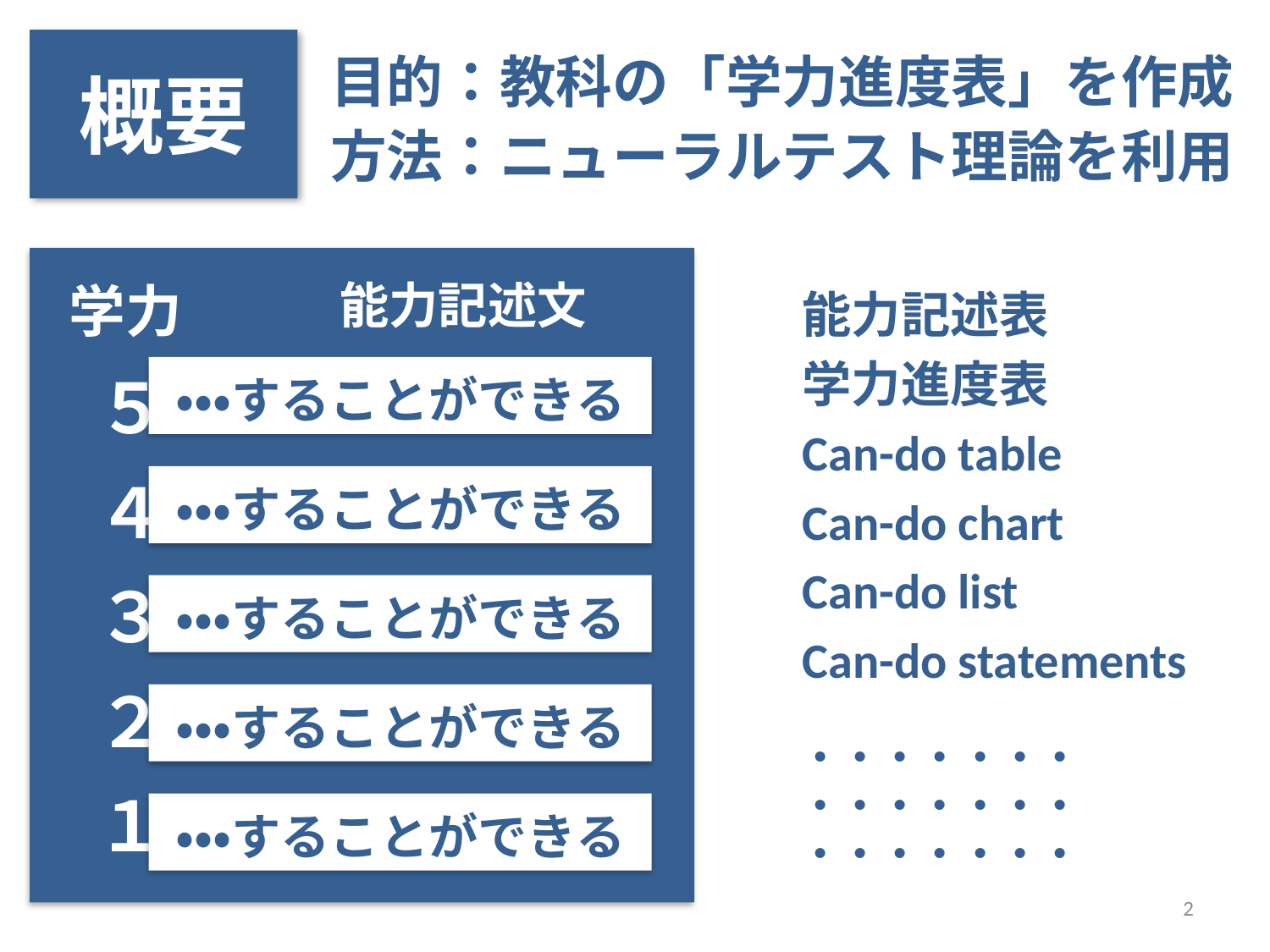

# 概要
目的：教科の「学力進度表」を作成
方法：ニューラルテスト理論を利用

能力記述表
学力進度表
Can-do table
Can-do chart
Can-do list
Can-do statements
　学力
　 ５
　 ４
　 ３
　 ２
　 １
能力記述文
・・・することができる
・・・することができる
・・・することができる
・・・することができる
・・・することができる
・・・・・・・
・・・・・・・
・・・・・・・
2